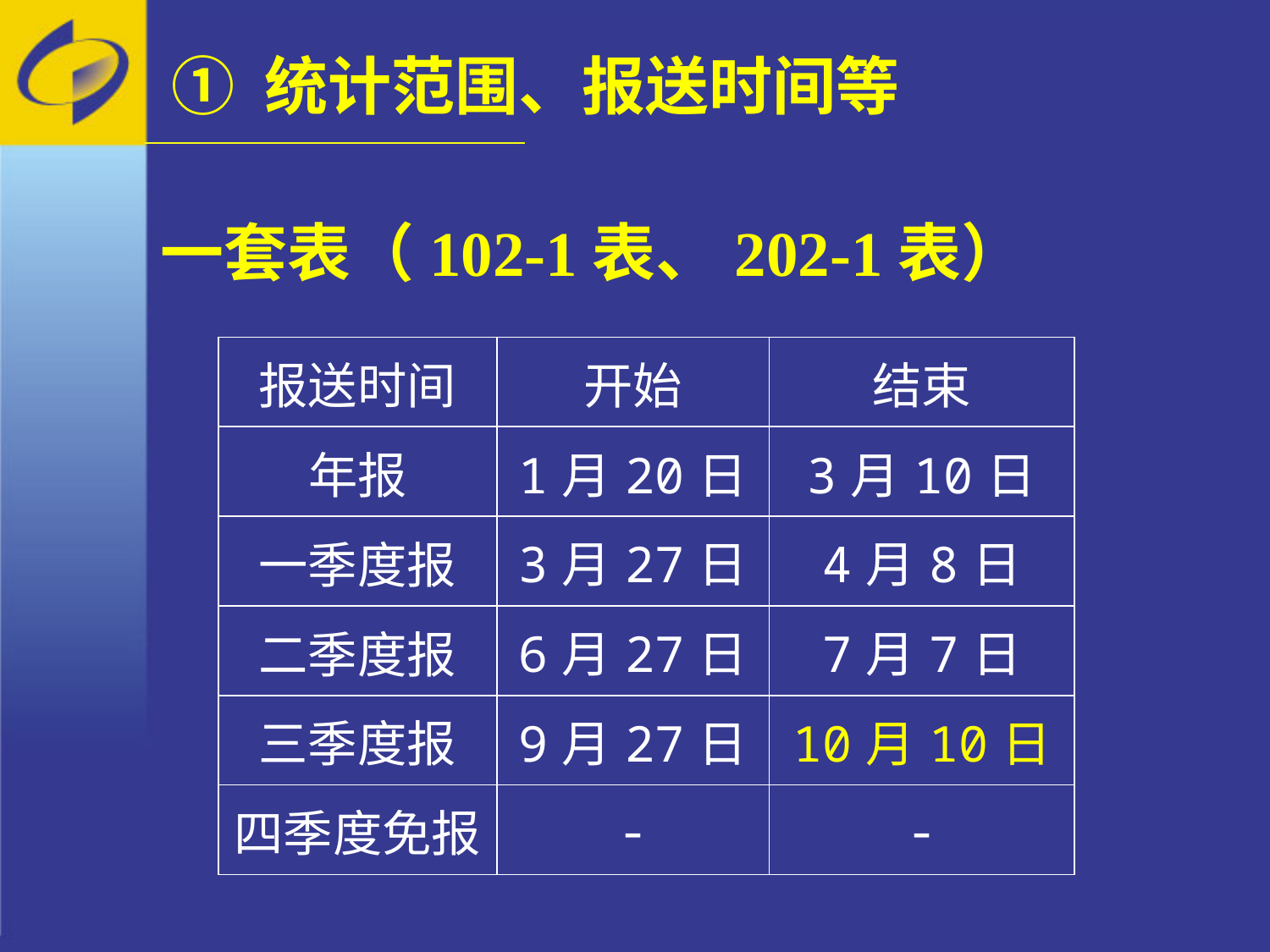

① 统计范围、报送时间等
一套表（102-1表、202-1表）
| 报送时间 | 开始 | 结束 |
| --- | --- | --- |
| 年报 | 1月20日 | 3月10日 |
| 一季度报 | 3月27日 | 4月8日 |
| 二季度报 | 6月27日 | 7月7日 |
| 三季度报 | 9月27日 | 10月10日 |
| 四季度免报 | - | - |